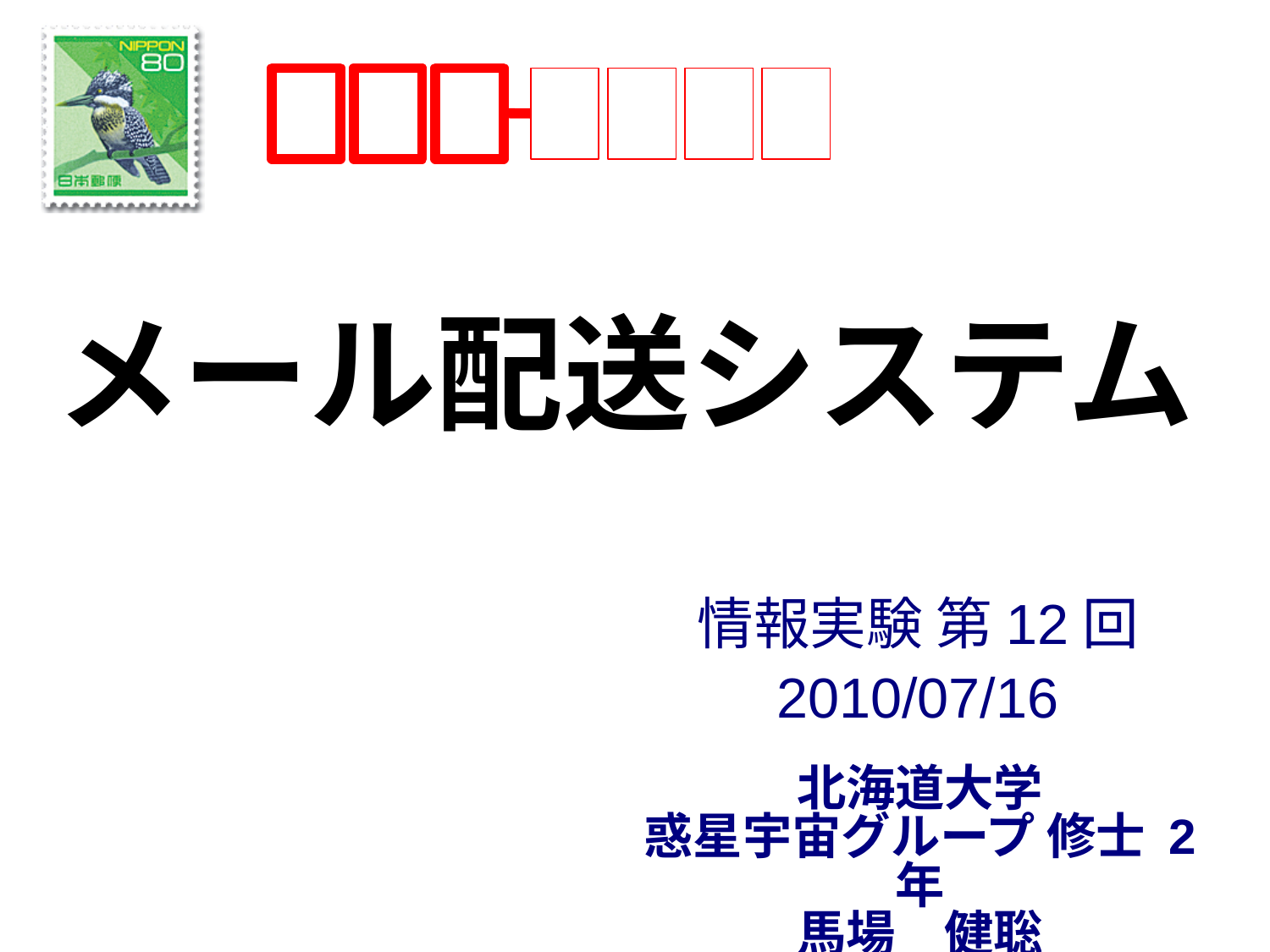

メール配送システム
情報実験 第12回
2010/07/16
北海道大学
惑星宇宙グループ 修士 2 年
馬場　健聡